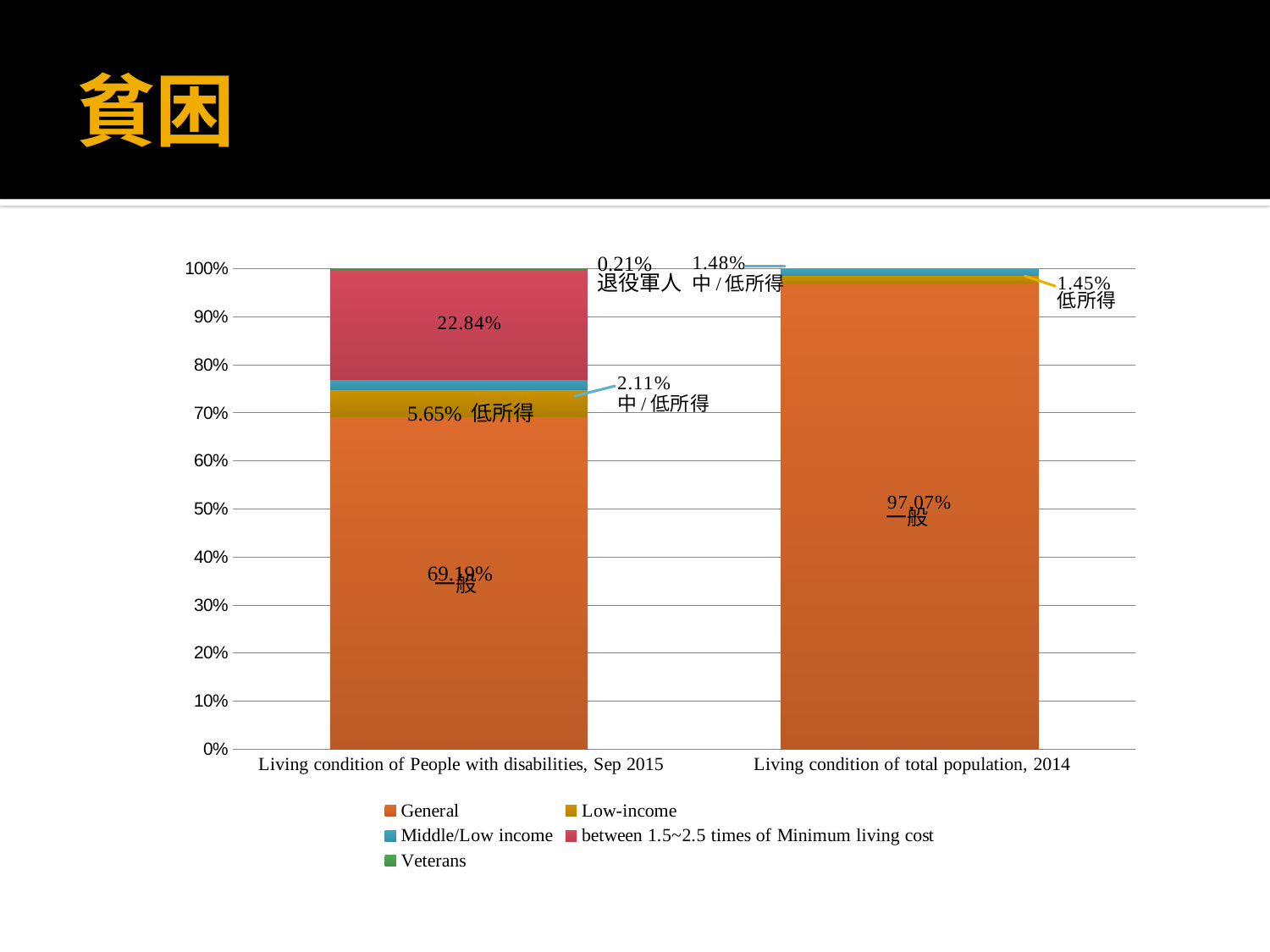

# 貧困

### Chart

| Category | General  | Low-income | Middle/Low income | between 1.5~2.5 times of Minimum living cost | Veterans |
|---|---|---|---|---|---|
|  Living condition of People with disabilities, Sep 2015 | 795000.0 | 64911.0 | 24290.0 | 262371.0 | 2364.0 |
|  Living condition of total population, 2014 | 23433753.0 | 357722.0 | 349130.0 | None | None |